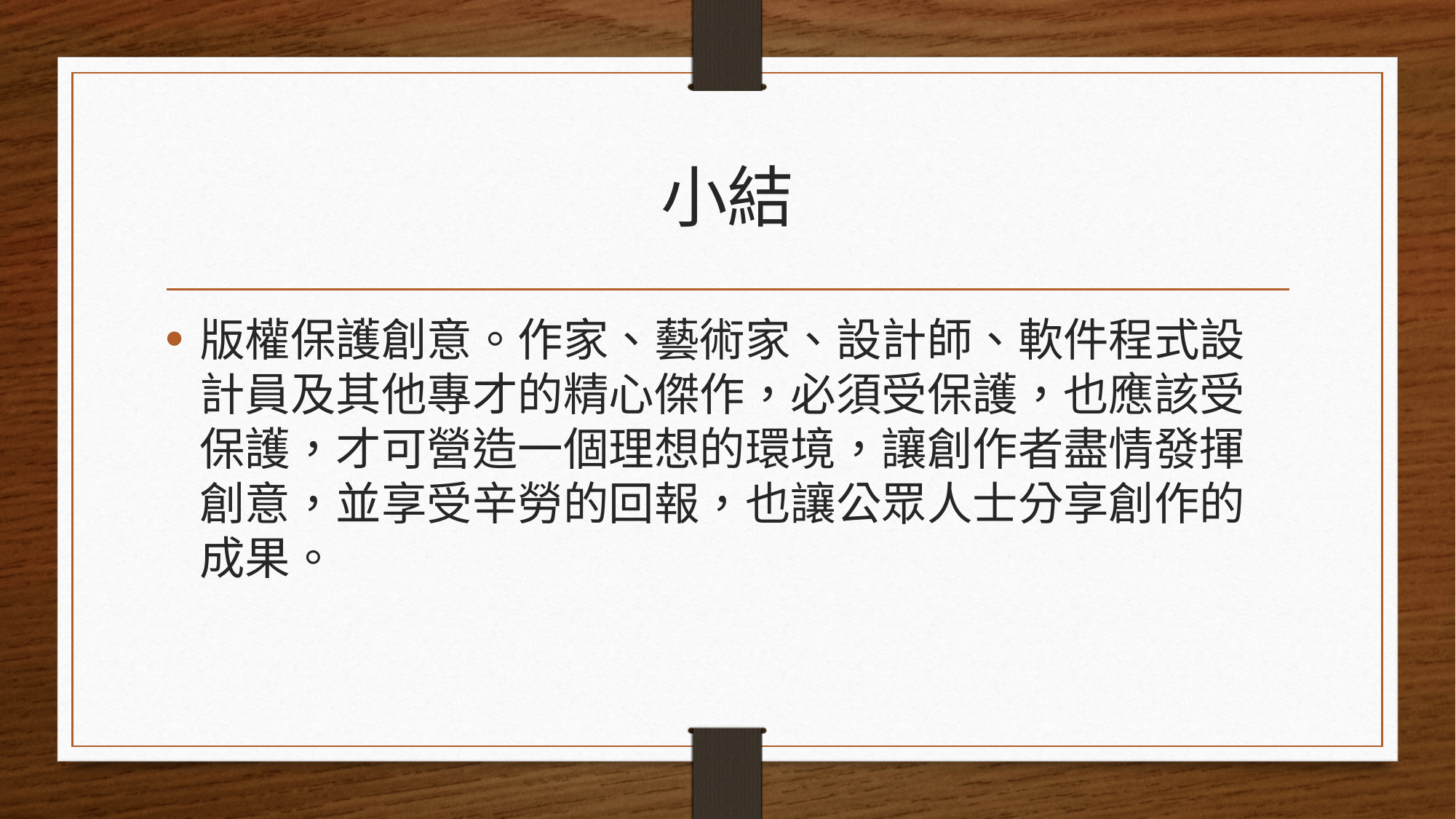

# 小結
版權保護創意。作家、藝術家、設計師、軟件程式設計員及其他專才的精心傑作，必須受保護，也應該受保護，才可營造一個理想的環境，讓創作者盡情發揮創意，並享受辛勞的回報，也讓公眾人士分享創作的成果。